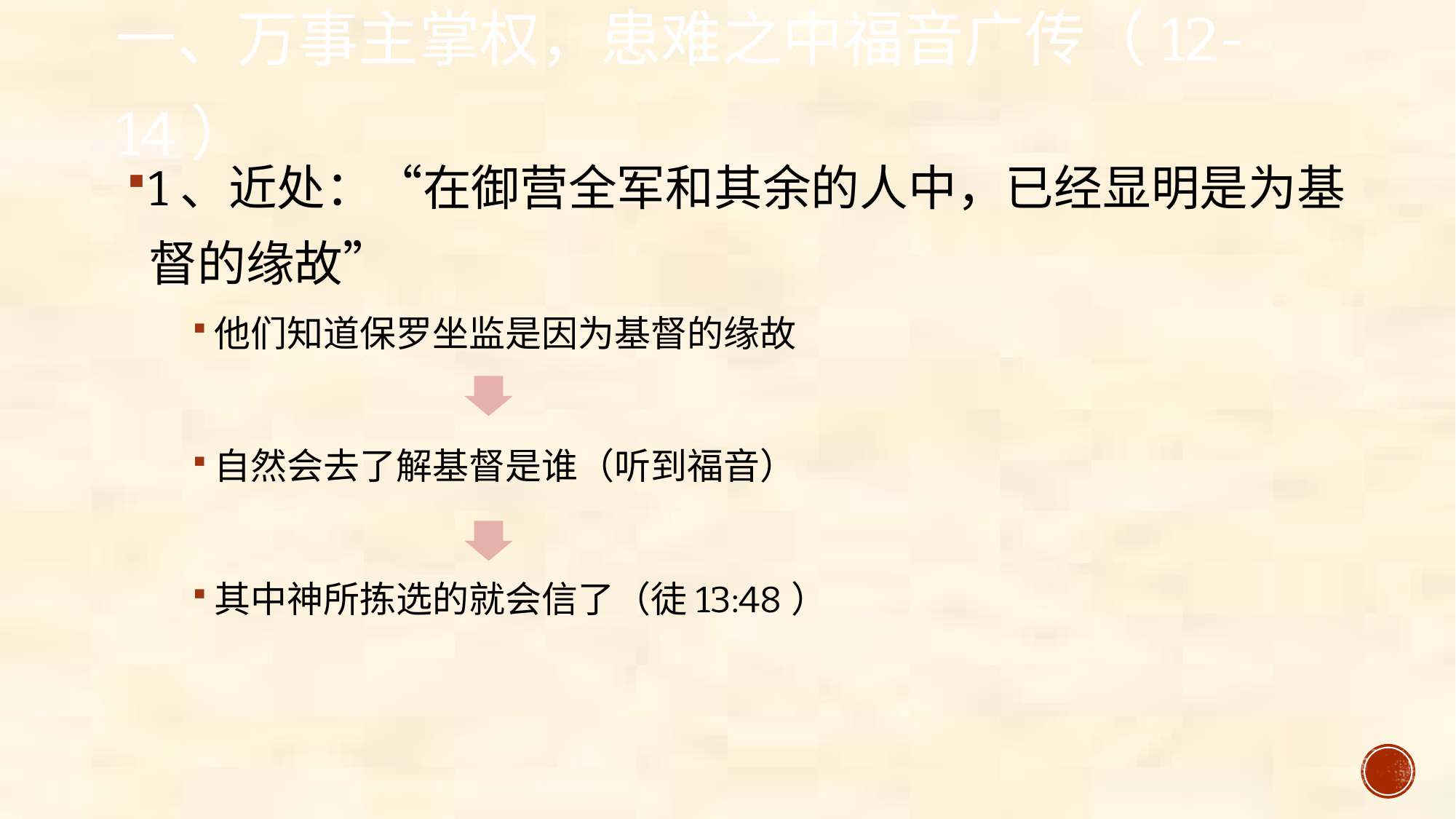

# 一、万事主掌权，患难之中福音广传（12-14）
1、近处：“在御营全军和其余的人中，已经显明是为基督的缘故”
他们知道保罗坐监是因为基督的缘故

自然会去了解基督是谁（听到福音）

其中神所拣选的就会信了（徒13:48）